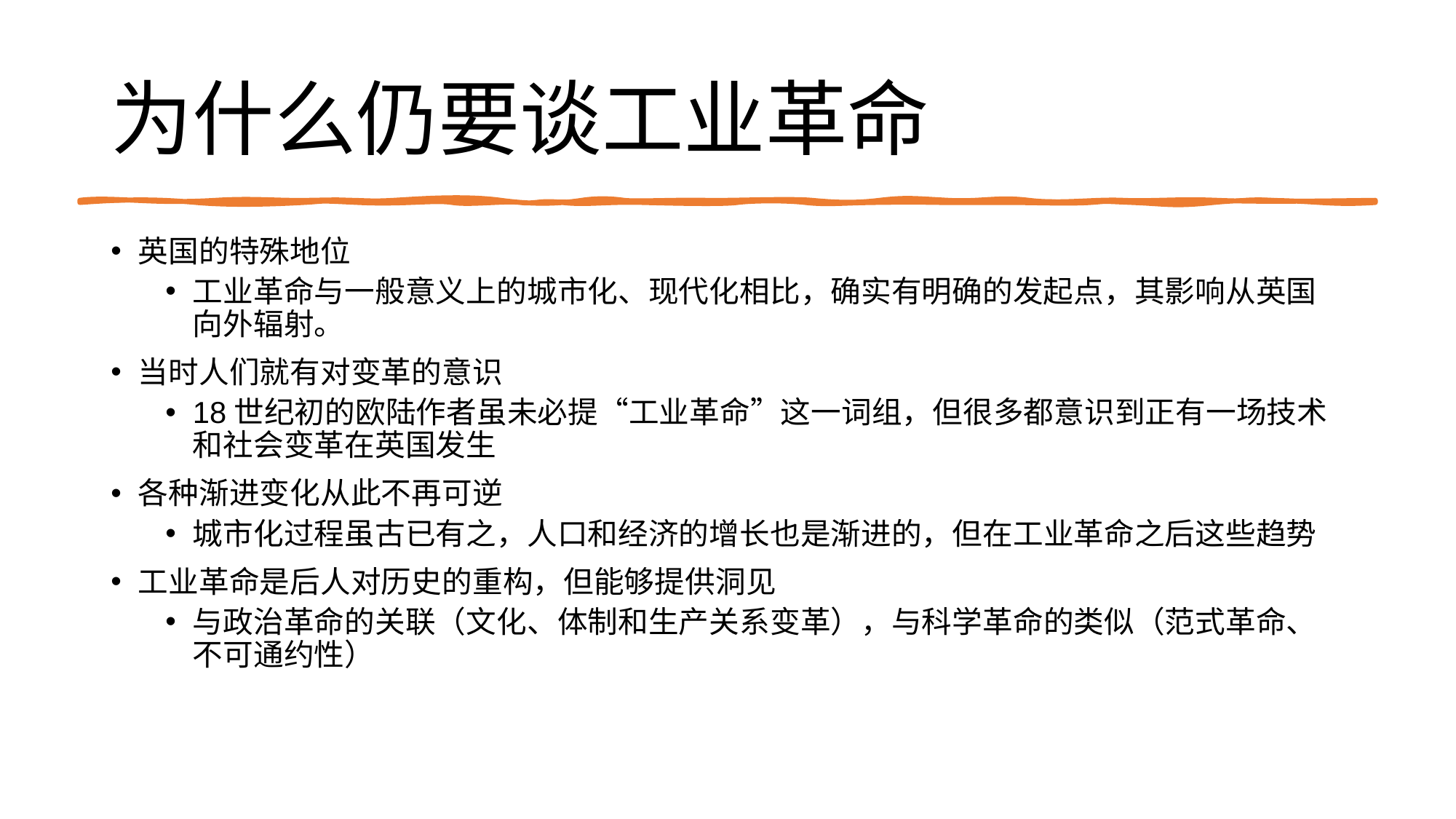

# 为什么仍要谈工业革命

英国的特殊地位
工业革命与一般意义上的城市化、现代化相比，确实有明确的发起点，其影响从英国向外辐射。
当时人们就有对变革的意识
18世纪初的欧陆作者虽未必提“工业革命”这一词组，但很多都意识到正有一场技术和社会变革在英国发生
各种渐进变化从此不再可逆
城市化过程虽古已有之，人口和经济的增长也是渐进的，但在工业革命之后这些趋势
工业革命是后人对历史的重构，但能够提供洞见
与政治革命的关联（文化、体制和生产关系变革），与科学革命的类似（范式革命、不可通约性）